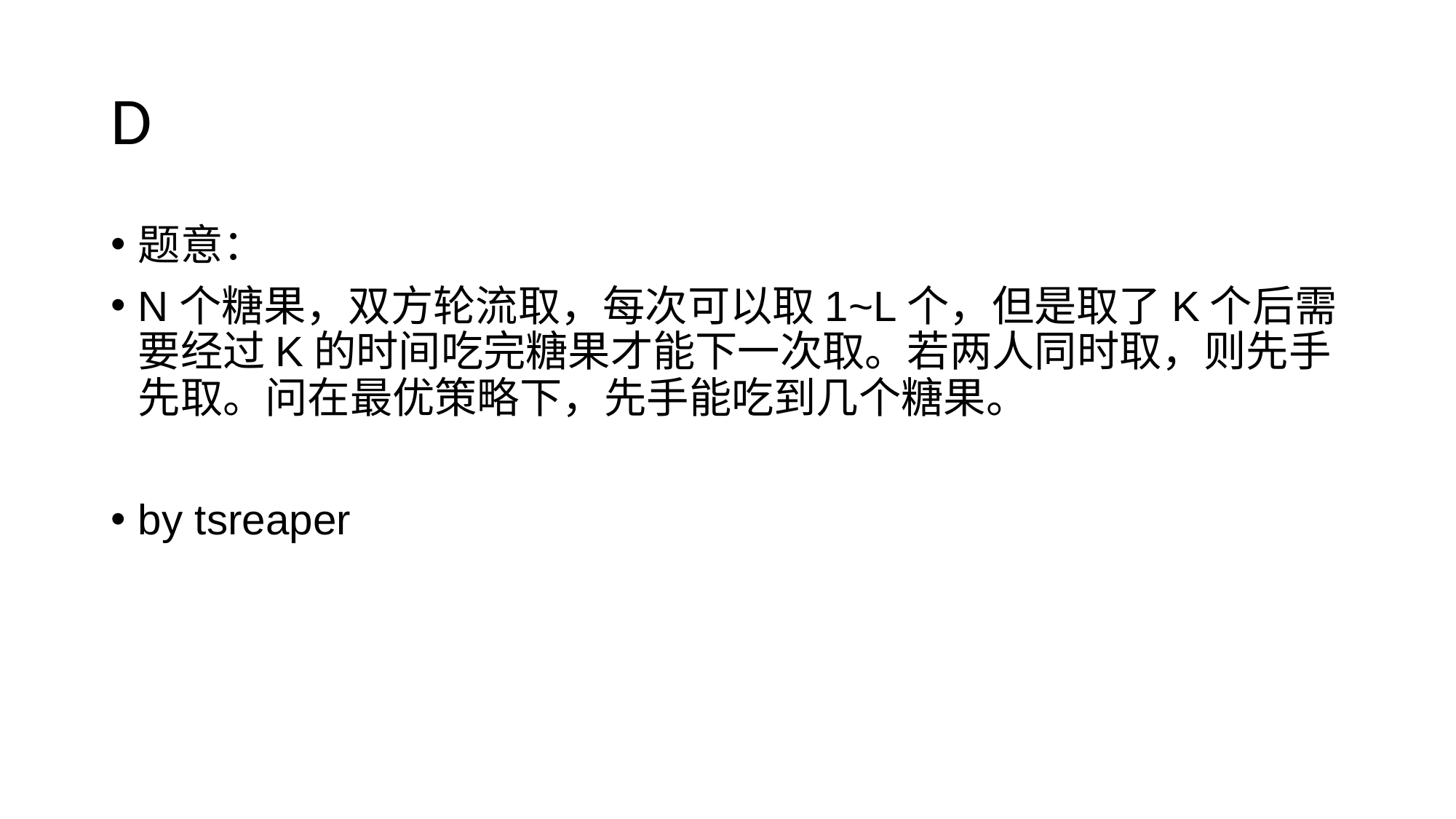

# D
题意：
N个糖果，双方轮流取，每次可以取1~L个，但是取了K个后需要经过K的时间吃完糖果才能下一次取。若两人同时取，则先手先取。问在最优策略下，先手能吃到几个糖果。

by tsreaper